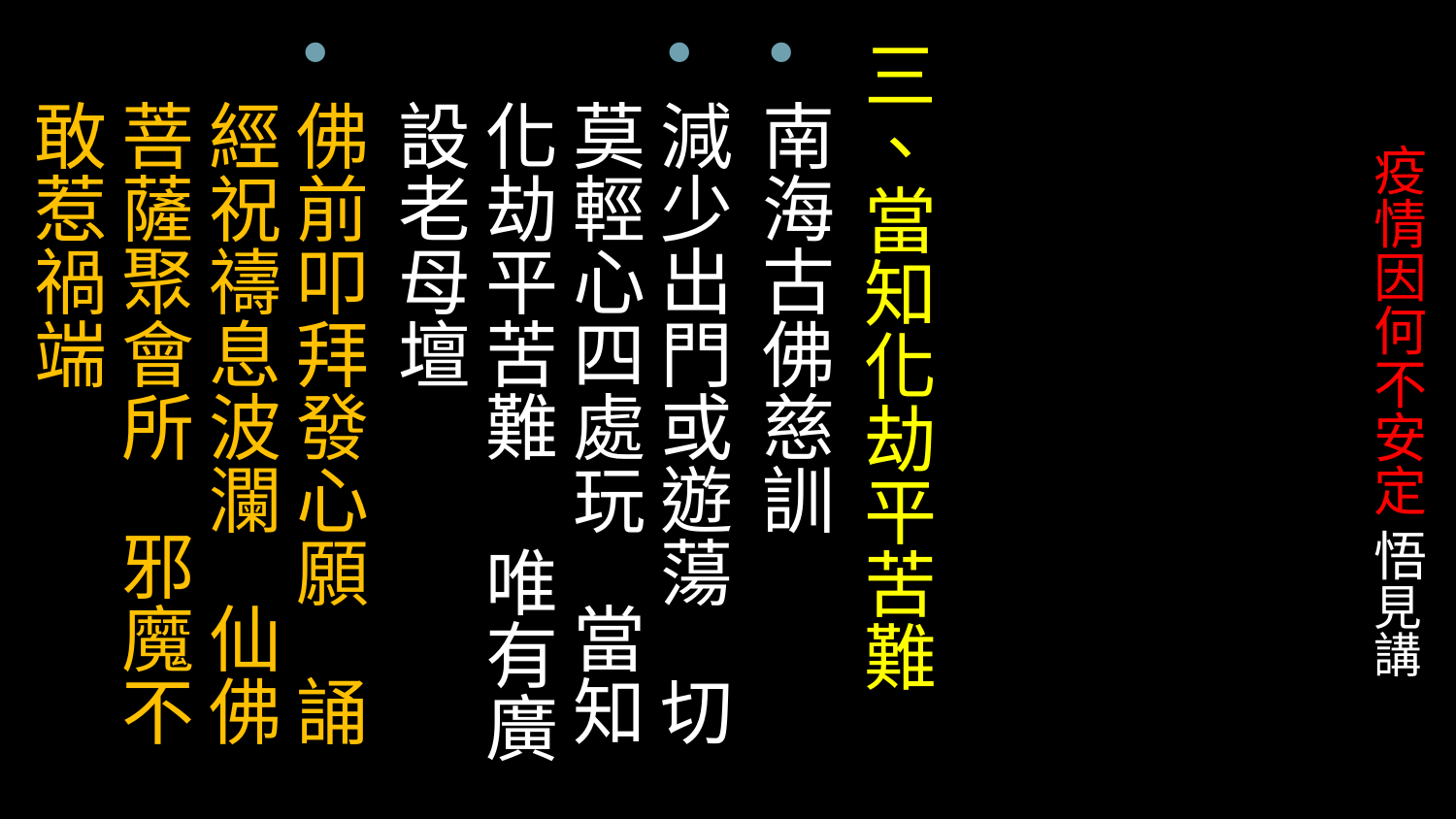

三、當知化劫平苦難
南海古佛慈訓
減少出門或遊蕩    切莫輕心四處玩    當知化劫平苦難     唯有廣設老母壇
佛前叩拜發心願    誦經祝禱息波瀾    仙佛菩薩聚會所    邪魔不敢惹禍端
# 疫情因何不安定 悟見講